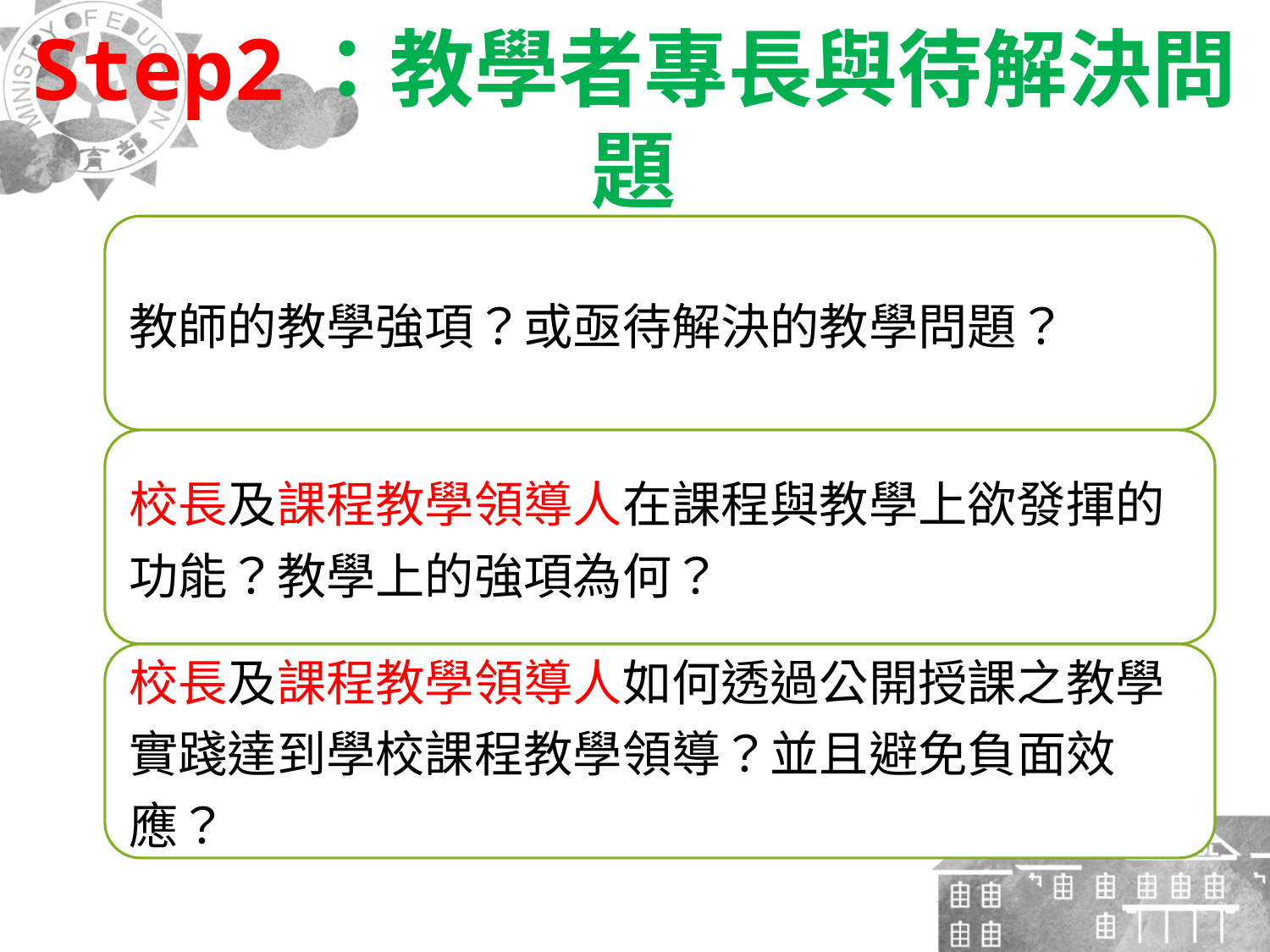

Step2：教學者專長與待解決問題
教師的教學強項？或亟待解決的教學問題？
校長及課程教學領導人在課程與教學上欲發揮的功能？教學上的強項為何？
校長及課程教學領導人如何透過公開授課之教學實踐達到學校課程教學領導？並且避免負面效應？